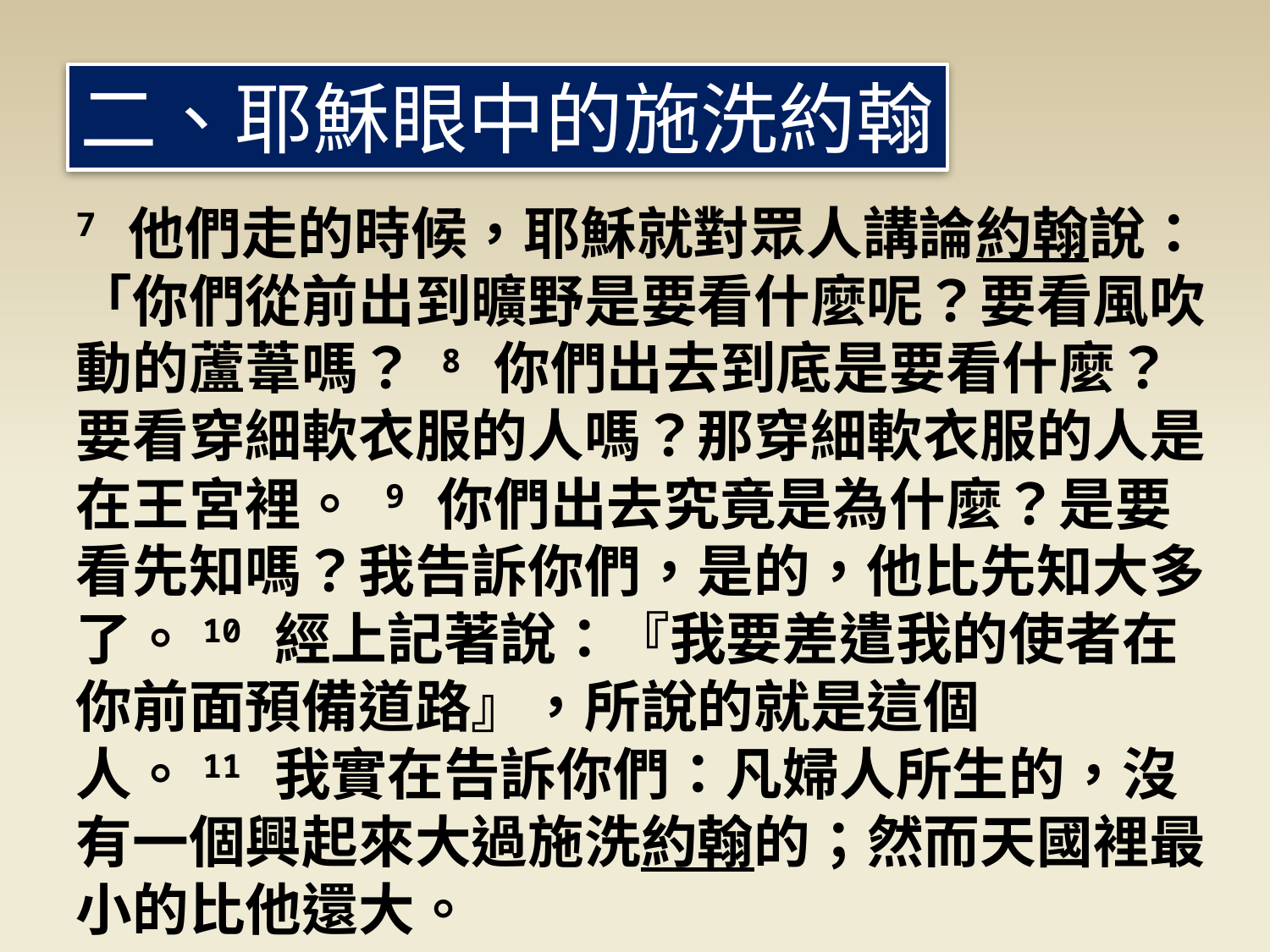

二、耶穌眼中的施洗約翰
7 他們走的時候，耶穌就對眾人講論約翰說：「你們從前出到曠野是要看什麼呢？要看風吹動的蘆葦嗎？ 8 你們出去到底是要看什麼？要看穿細軟衣服的人嗎？那穿細軟衣服的人是在王宮裡。 9 你們出去究竟是為什麼？是要看先知嗎？我告訴你們，是的，他比先知大多了。10 經上記著說：『我要差遣我的使者在你前面預備道路』，所說的就是這個人。11 我實在告訴你們：凡婦人所生的，沒有一個興起來大過施洗約翰的；然而天國裡最小的比他還大。